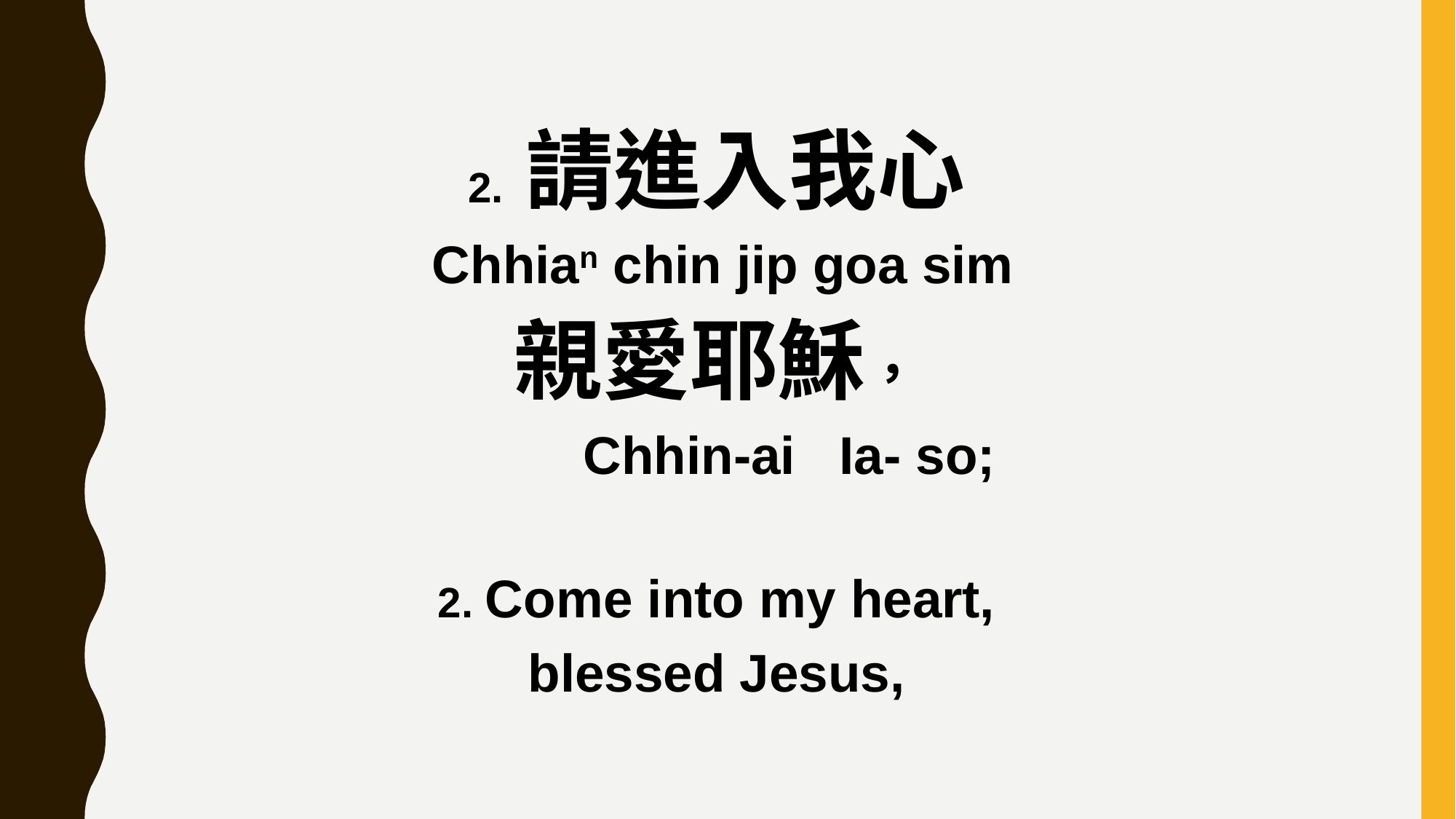

2. 請進入我心
 Chhian chin jip goa sim
親愛耶穌，
                            Chhin-ai   Ia- so;

2. Come into my heart,
blessed Jesus,